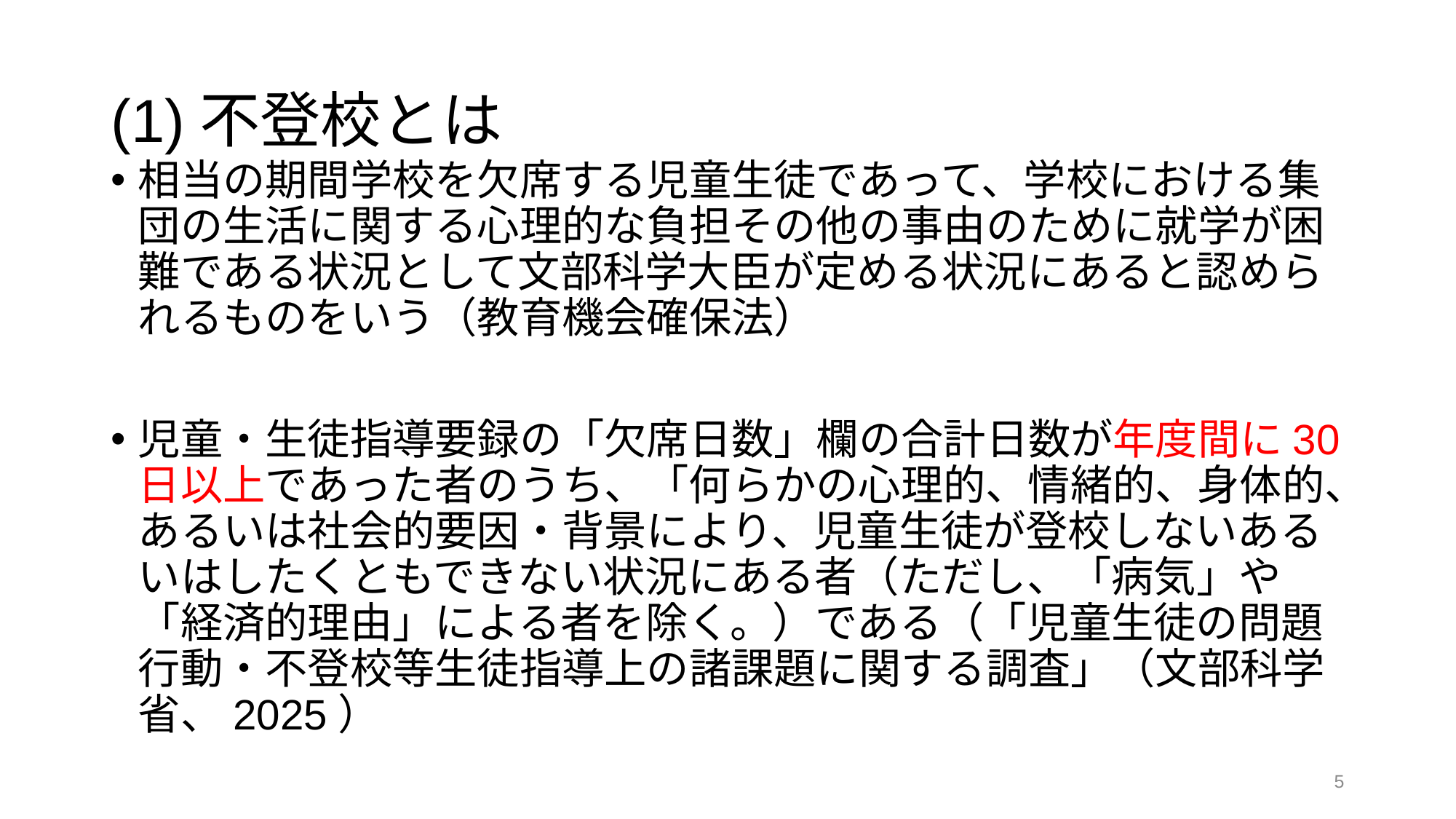

# (1)不登校とは
相当の期間学校を欠席する児童生徒であって、学校における集団の生活に関する心理的な負担その他の事由のために就学が困難である状況として文部科学大臣が定める状況にあると認められるものをいう（教育機会確保法）

児童・生徒指導要録の「欠席日数」欄の合計日数が年度間に30日以上であった者のうち、「何らかの心理的、情緒的、身体的、あるいは社会的要因・背景により、児童生徒が登校しないあるいはしたくともできない状況にある者（ただし、「病気」や「経済的理由」による者を除く。）である（「児童生徒の問題行動・不登校等生徒指導上の諸課題に関する調査」（文部科学省、2025）
5